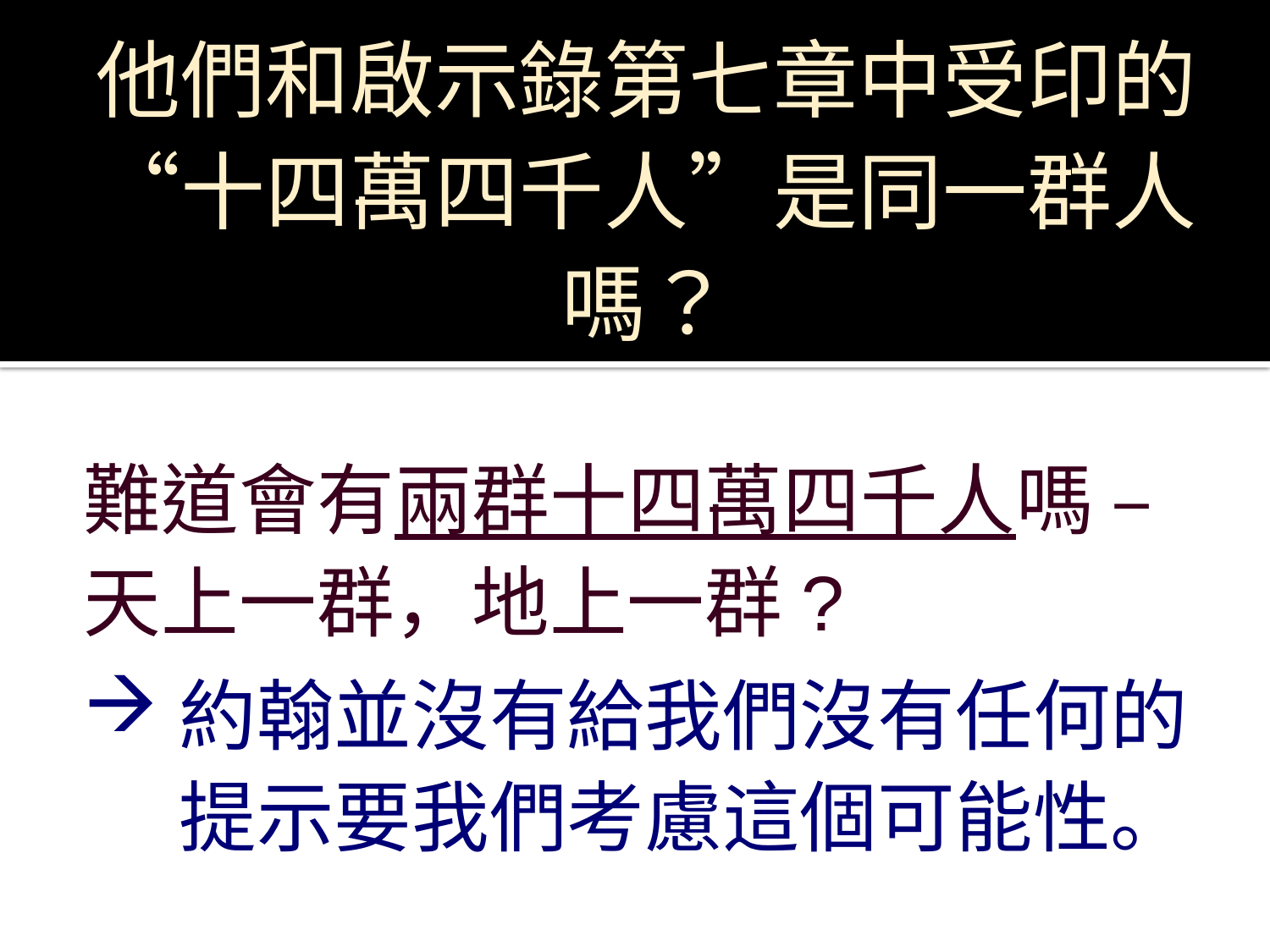

# 他們和啟示錄第七章中受印的“十四萬四千人”是同一群人嗎？
難道會有兩群十四萬四千人嗎 – 天上一群，地上一群?
約翰並沒有給我們沒有任何的提示要我們考慮這個可能性。